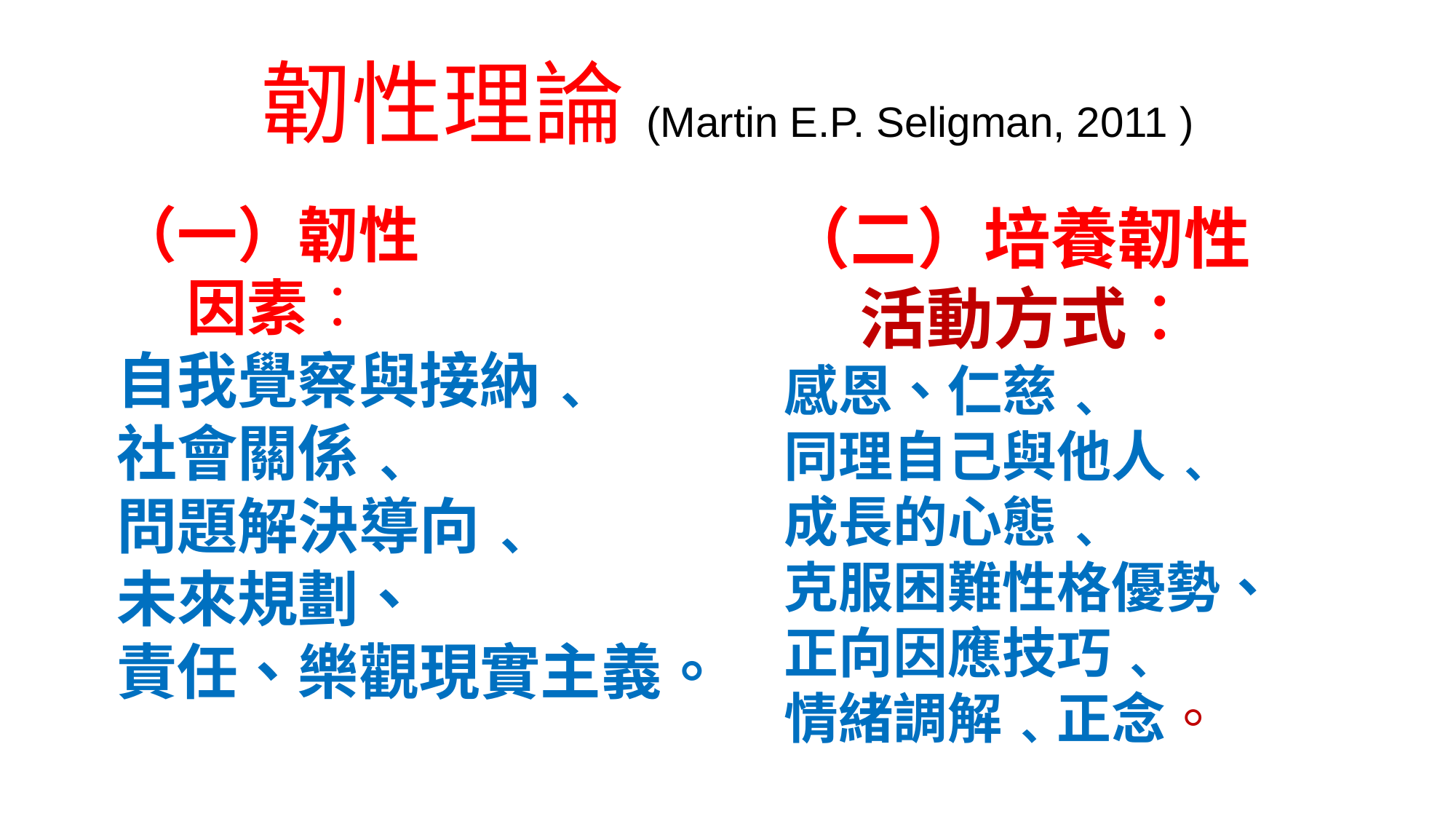

# 韌性理論(Martin E.P. Seligman, 2011 )
（一）韌性
    因素︰
自我覺察與接納﹑
社會關係﹑
問題解決導向﹑
未來規劃、
責任、樂觀現實主義。

（二）培養韌性
    活動方式︰
感恩、仁慈﹑
同理自己與他人﹑
成長的心態﹑
克服困難性格優勢、
正向因應技巧﹑
情緒調解﹑正念。